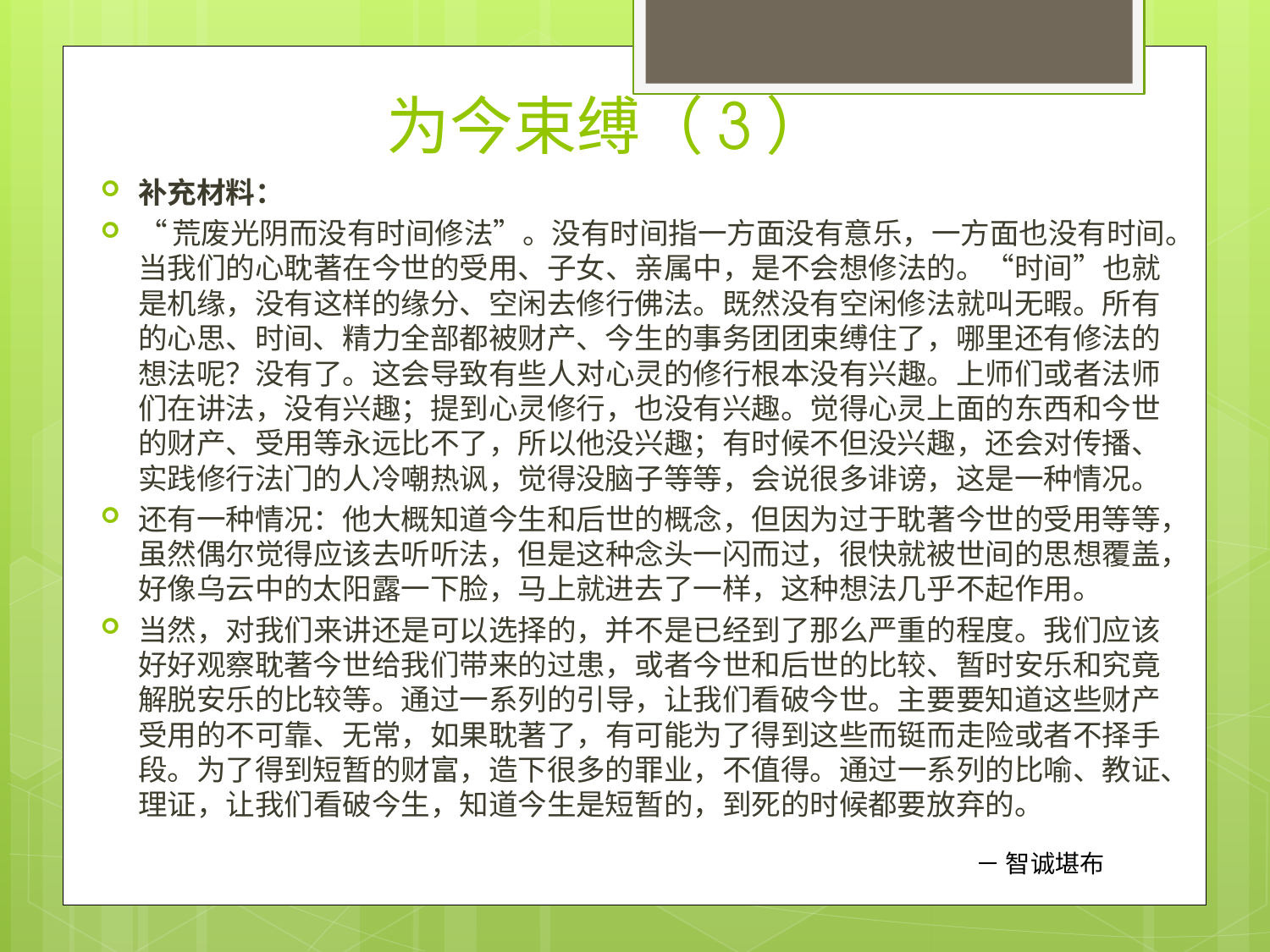

# 为今束缚（3）
补充材料：
“荒废光阴而没有时间修法”。没有时间指一方面没有意乐，一方面也没有时间。当我们的心耽著在今世的受用、子女、亲属中，是不会想修法的。“时间”也就是机缘，没有这样的缘分、空闲去修行佛法。既然没有空闲修法就叫无暇。所有的心思、时间、精力全部都被财产、今生的事务团团束缚住了，哪里还有修法的想法呢？没有了。这会导致有些人对心灵的修行根本没有兴趣。上师们或者法师们在讲法，没有兴趣；提到心灵修行，也没有兴趣。觉得心灵上面的东西和今世的财产、受用等永远比不了，所以他没兴趣；有时候不但没兴趣，还会对传播、实践修行法门的人冷嘲热讽，觉得没脑子等等，会说很多诽谤，这是一种情况。
还有一种情况：他大概知道今生和后世的概念，但因为过于耽著今世的受用等等，虽然偶尔觉得应该去听听法，但是这种念头一闪而过，很快就被世间的思想覆盖，好像乌云中的太阳露一下脸，马上就进去了一样，这种想法几乎不起作用。
当然，对我们来讲还是可以选择的，并不是已经到了那么严重的程度。我们应该好好观察耽著今世给我们带来的过患，或者今世和后世的比较、暂时安乐和究竟解脱安乐的比较等。通过一系列的引导，让我们看破今世。主要要知道这些财产受用的不可靠、无常，如果耽著了，有可能为了得到这些而铤而走险或者不择手段。为了得到短暂的财富，造下很多的罪业，不值得。通过一系列的比喻、教证、理证，让我们看破今生，知道今生是短暂的，到死的时候都要放弃的。

－ 智诚堪布